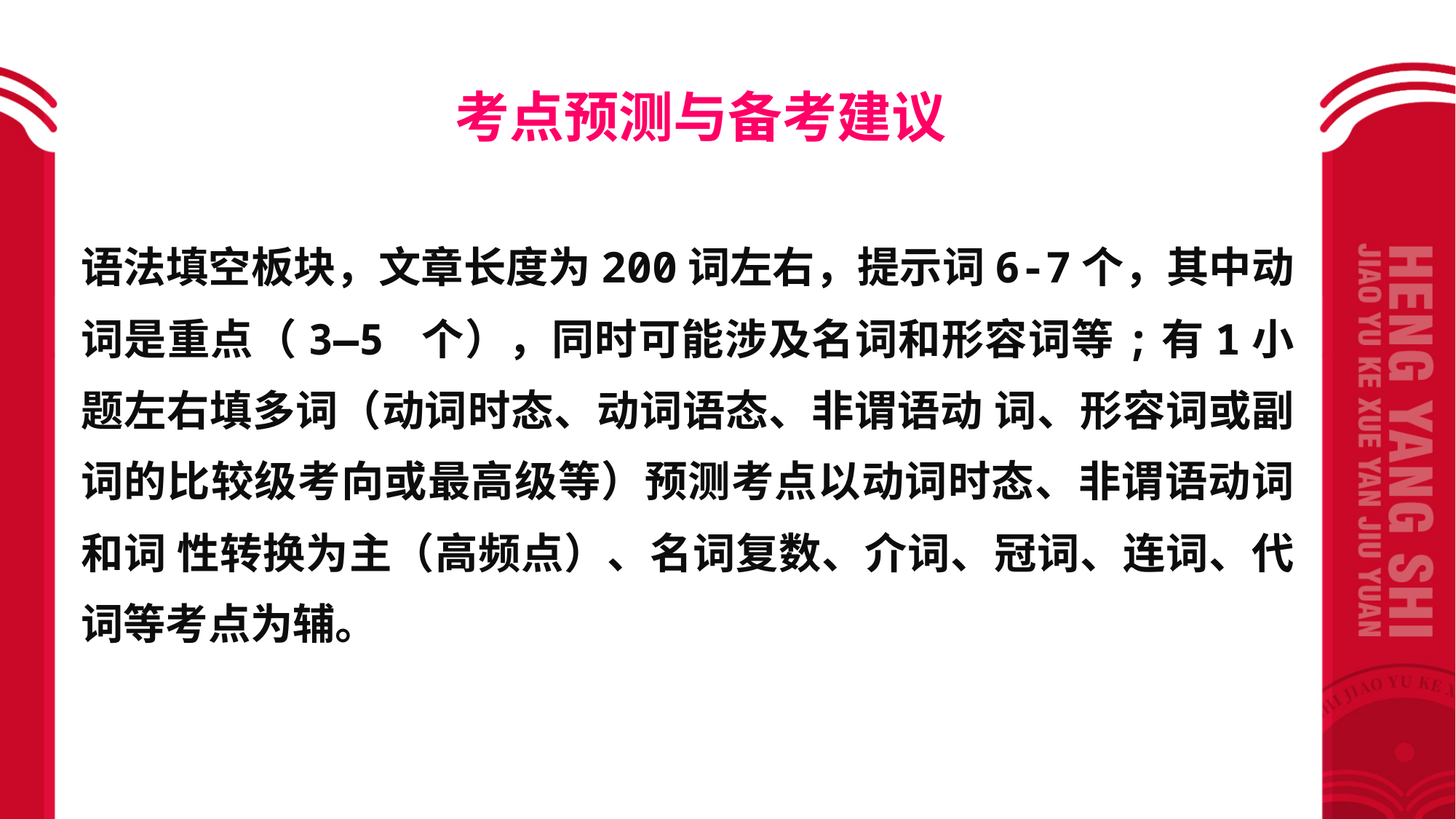

考点预测与备考建议
语法填空板块，文章长度为200词左右，提示词6-7个，其中动词是重点（3—5 个），同时可能涉及名词和形容词等;有1小题左右填多词（动词时态、动词语态、非谓语动 词、形容词或副词的比较级考向或最高级等）预测考点以动词时态、非谓语动词和词 性转换为主（高频点）、名词复数、介词、冠词、连词、代词等考点为辅。